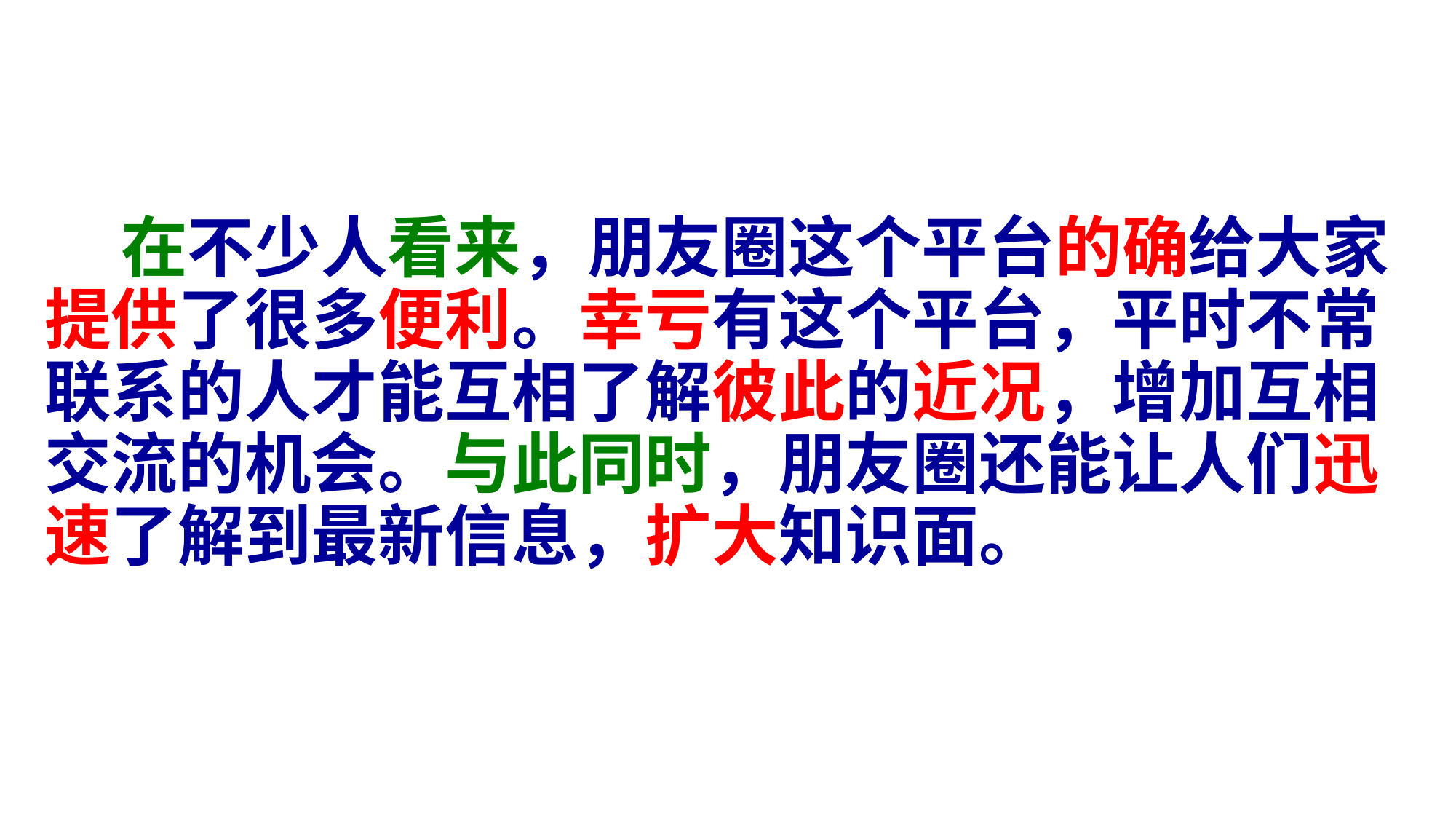

在不少人看来，朋友圈这个平台的确给大家提供了很多便利。幸亏有这个平台，平时不常联系的人才能互相了解彼此的近况，增加互相交流的机会。与此同时，朋友圈还能让人们迅速了解到最新信息，扩大知识面。